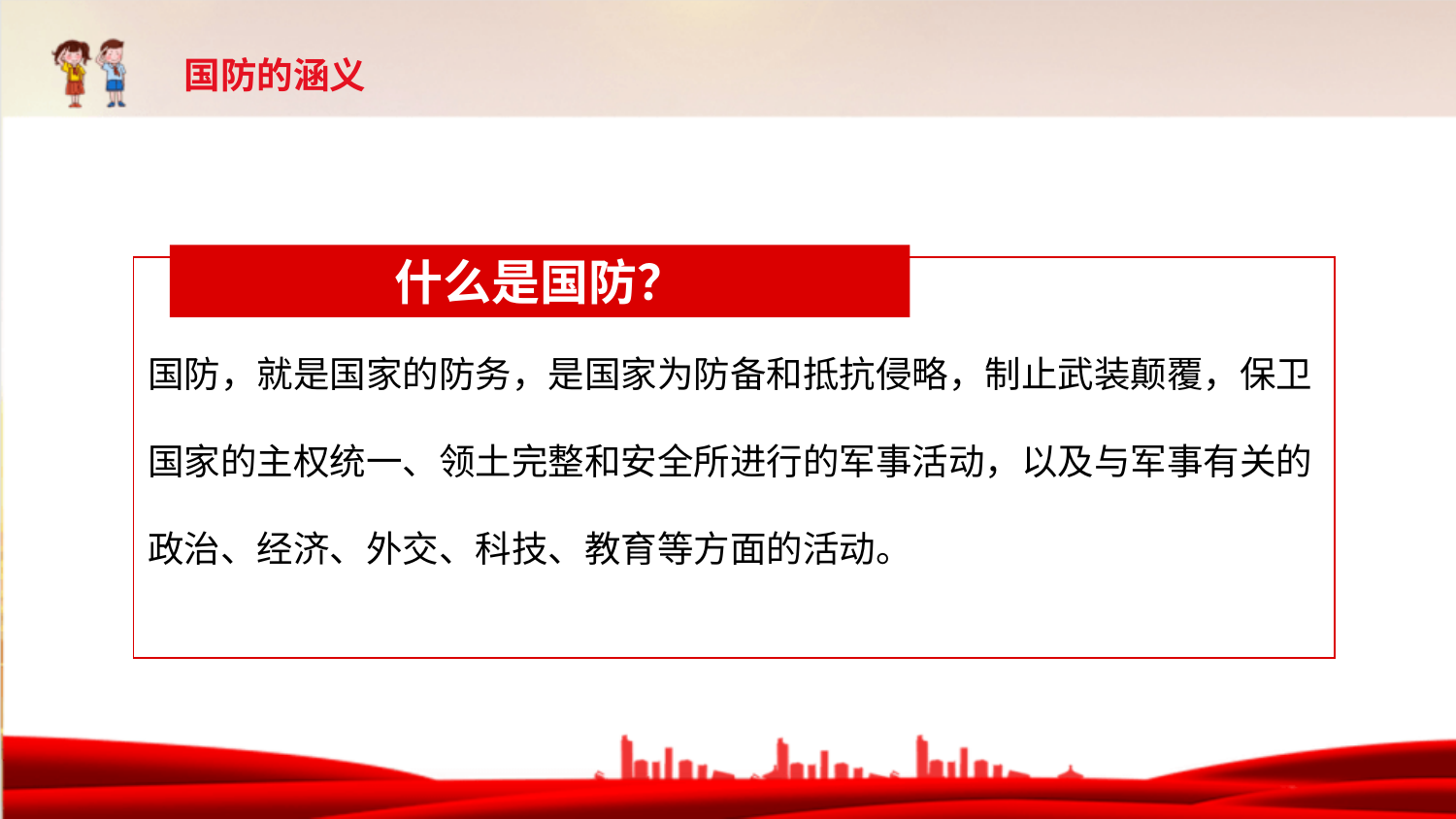

国防的涵义
https://www.PPT818.com/
什么是国防？

国防，就是国家的防务，是国家为防备和抵抗侵略，制止武装颠覆，保卫国家的主权统一、领土完整和安全所进行的军事活动，以及与军事有关的政治、经济、外交、科技、教育等方面的活动。